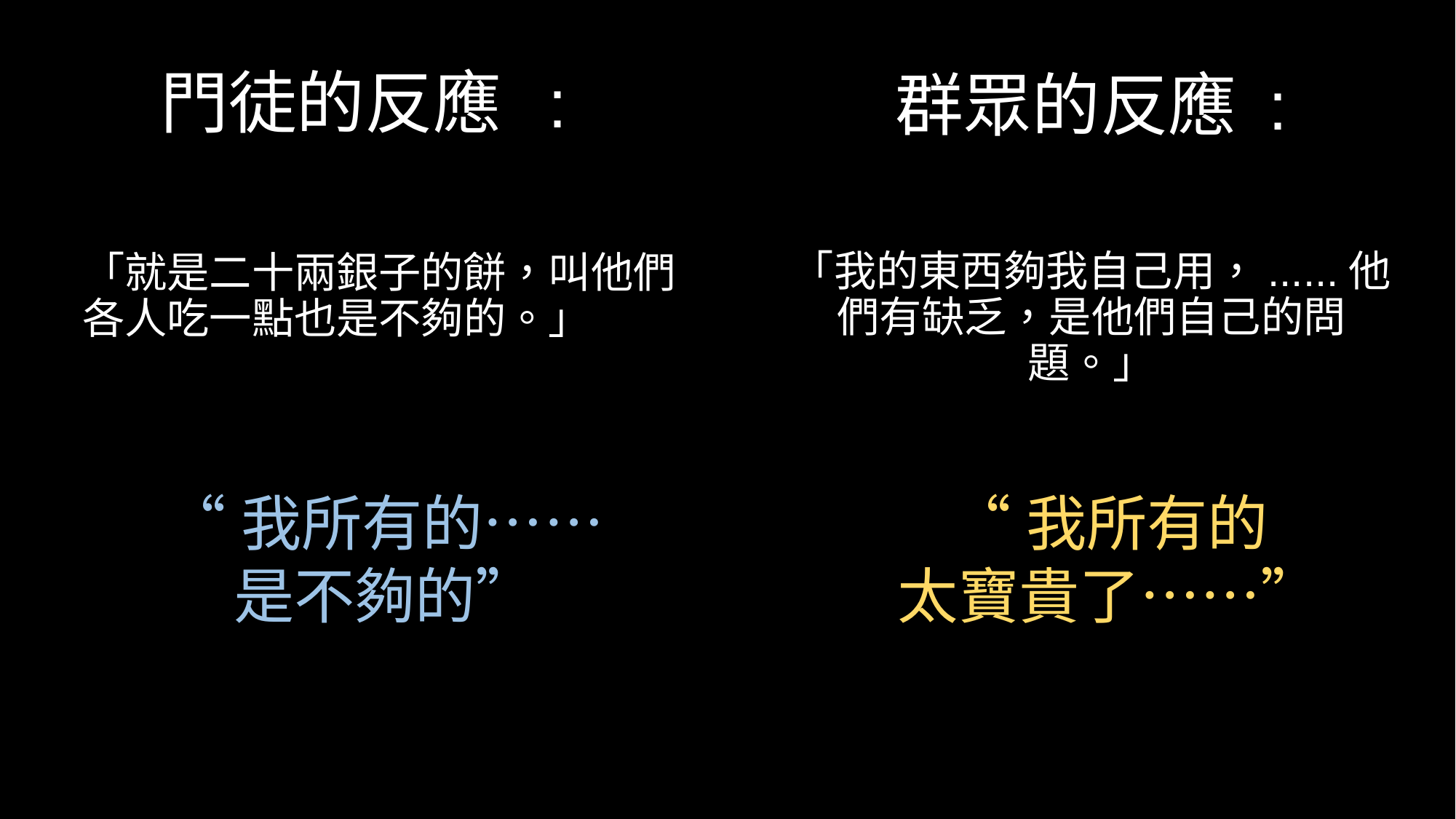

# 門徒的反應  :
群眾的反應 :
「我的東西夠我自己用，......他們有缺乏，是他們自己的問題。」

「就是二十兩銀子的餅，叫他們各人吃一點也是不夠的。」
“我所有的……
是不夠的”
“我所有的
太寶貴了……”